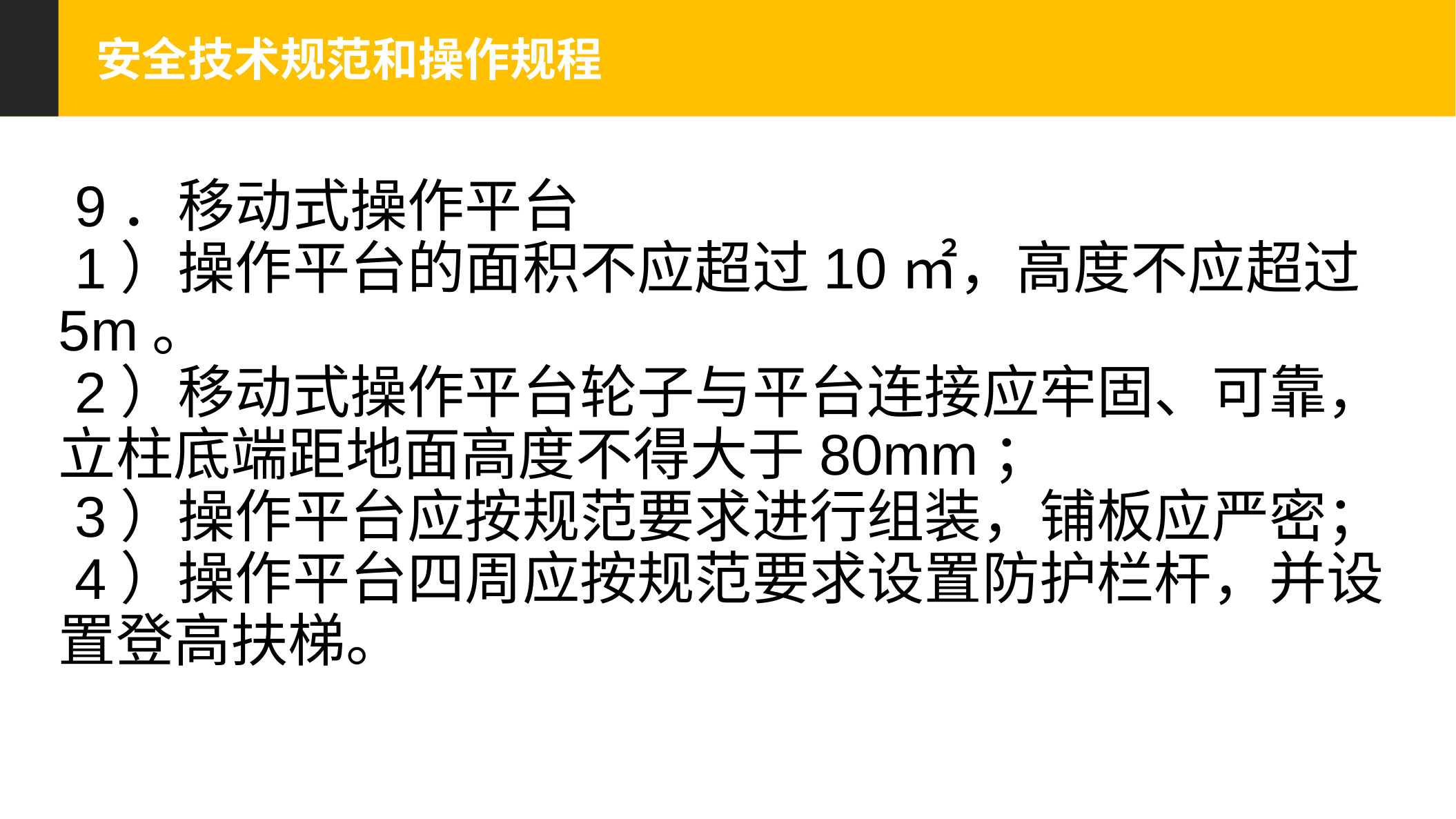

安全技术规范和操作规程
 9．移动式操作平台
 1）操作平台的面积不应超过10㎡，高度不应超过5m。
 2）移动式操作平台轮子与平台连接应牢固、可靠，立柱底端距地面高度不得大于80mm；
 3）操作平台应按规范要求进行组装，铺板应严密；
 4）操作平台四周应按规范要求设置防护栏杆，并设置登高扶梯。